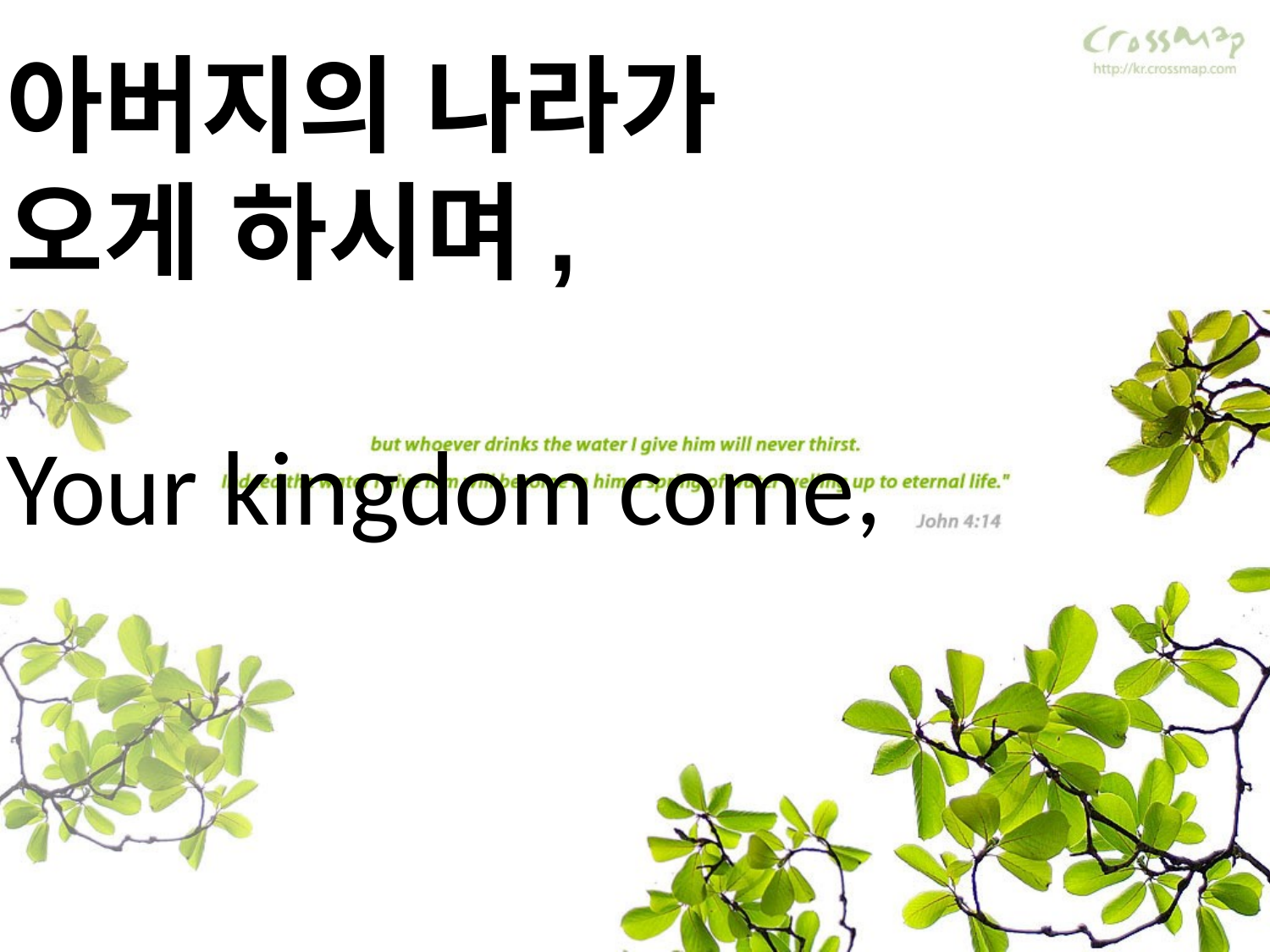

아버지의 나라가
오게 하시며,
Your kingdom come,